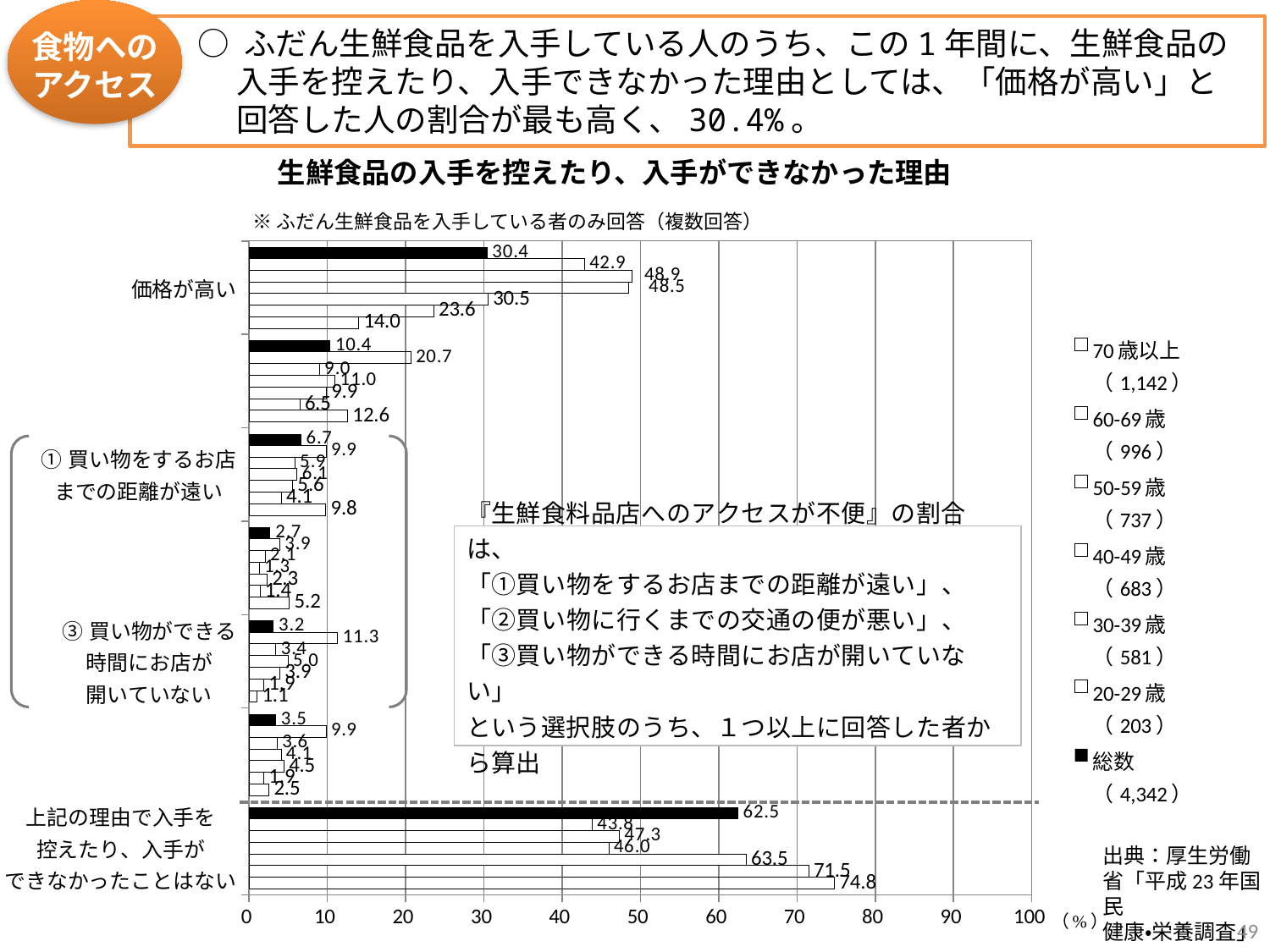

○ ふだん生鮮食品を入手している人のうち、この1年間に、生鮮食品の
　 入手を控えたり、入手できなかった理由としては、「価格が高い」と
　 回答した人の割合が最も高く、30.4%。
食物への
アクセス
生鮮食品の入手を控えたり、入手ができなかった理由

### Chart

| Category | 総数
（4,342） | 20-29歳
（203） | 30-39歳
（581） | 40-49歳
（683） | 50-59歳
（737） | 60-69歳
（996） | 70歳以上
（1,142） |
|---|---|---|---|---|---|---|---|
| 価格が高い | 30.44679871027173 | 42.85714285714233 | 48.88123924268503 | 48.46266471449488 | 30.529172320217096 | 23.59437751004016 | 14.010507880910684 |
| 生鮮食料品店への
アクセスが不便 | 10.4 | 20.7 | 9.0 | 11.0 | 9.9 | 6.5 | 12.6 |
| ①買い物をするお店
までの距離が遠い | 6.678949792722253 | 9.852216748768525 | 5.8519793459552485 | 6.149341142020498 | 5.563093622795115 | 4.116465863453815 | 9.807355516637479 |
| ②買い物に行くまで
の交通の便が悪い
（交通手段がない） | 2.740672501151545 | 3.940886699507389 | 2.0654044750430267 | 1.3177159590043919 | 2.306648575305255 | 1.4056224899598304 | 5.166374781085814 |
| ③買い物ができる
時間にお店が
開いていない | 3.155228005527407 | 11.330049261083754 | 3.4423407917383817 | 4.978038067349927 | 3.9348710990501967 | 1.907630522088354 | 1.050788091068302 |
| 生鮮食品を買って
も調理できない | 3.454629203132197 | 9.852216748768525 | 3.614457831325301 | 4.0995607613469955 | 4.477611940298507 | 1.907630522088354 | 2.5394045534150607 |
| 上記の理由で入手を
控えたり、入手が
できなかったことはない | 62.459695992630124 | 43.84236453201971 | 47.33218588640276 | 45.973645680819914 | 63.50067842605156 | 71.4859437751004 | 74.78108581436075 |
※ふだん生鮮食品を入手している者のみ回答（複数回答）
出典：厚生労働省「平成23年国民
健康・栄養調査」
49